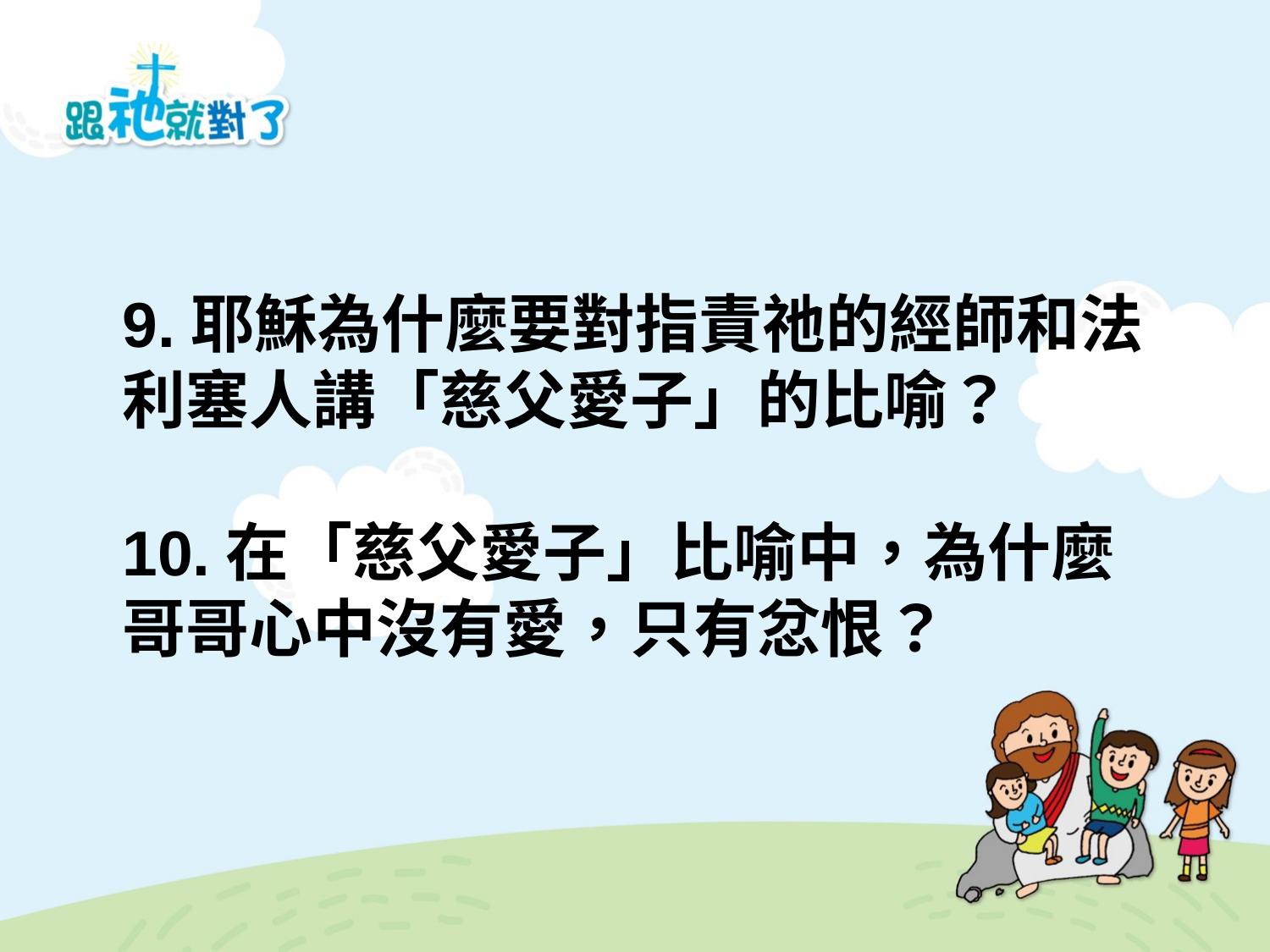

9.耶穌為什麼要對指責祂的經師和法利塞人講「慈父愛子」的比喻？

10.在「慈父愛子」比喻中，為什麼哥哥心中沒有愛，只有忿恨？